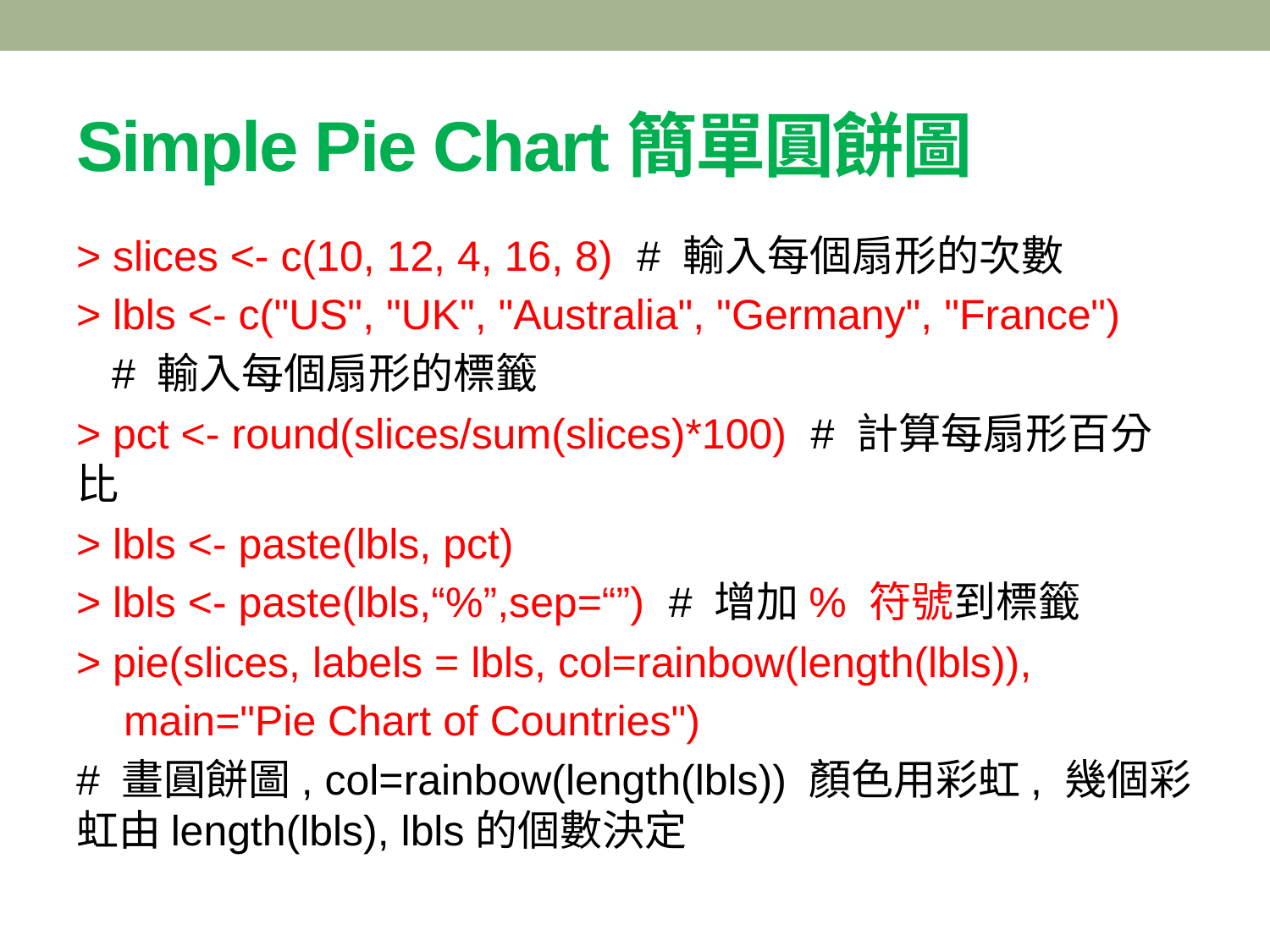

# Simple Pie Chart簡單圓餅圖
> slices <- c(10, 12, 4, 16, 8)  # 輸入每個扇形的次數
> lbls <- c("US", "UK", "Australia", "Germany", "France")
   # 輸入每個扇形的標籤
> pct <- round(slices/sum(slices)*100)  # 計算每扇形百分比
> lbls <- paste(lbls, pct)
> lbls <- paste(lbls,“%”,sep=“”)  # 增加% 符號到標籤
> pie(slices, labels = lbls, col=rainbow(length(lbls)),
    main="Pie Chart of Countries")
# 畫圓餅圖, col=rainbow(length(lbls)) 顏色用彩虹, 幾個彩虹由length(lbls), lbls的個數決定